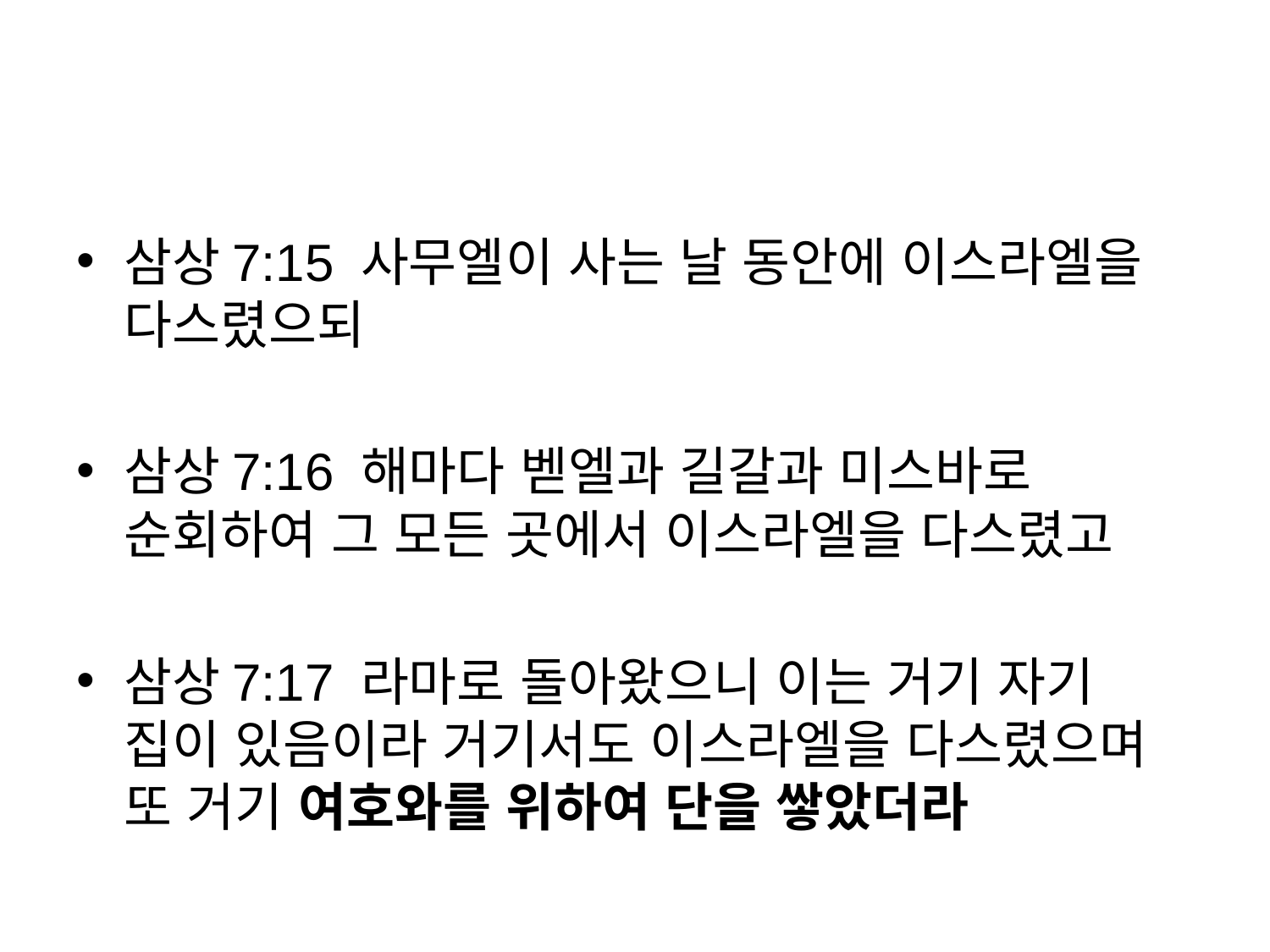

#
삼상7:15 사무엘이 사는 날 동안에 이스라엘을 다스렸으되

삼상7:16 해마다 벧엘과 길갈과 미스바로 순회하여 그 모든 곳에서 이스라엘을 다스렸고

삼상7:17 라마로 돌아왔으니 이는 거기 자기 집이 있음이라 거기서도 이스라엘을 다스렸으며 또 거기 여호와를 위하여 단을 쌓았더라